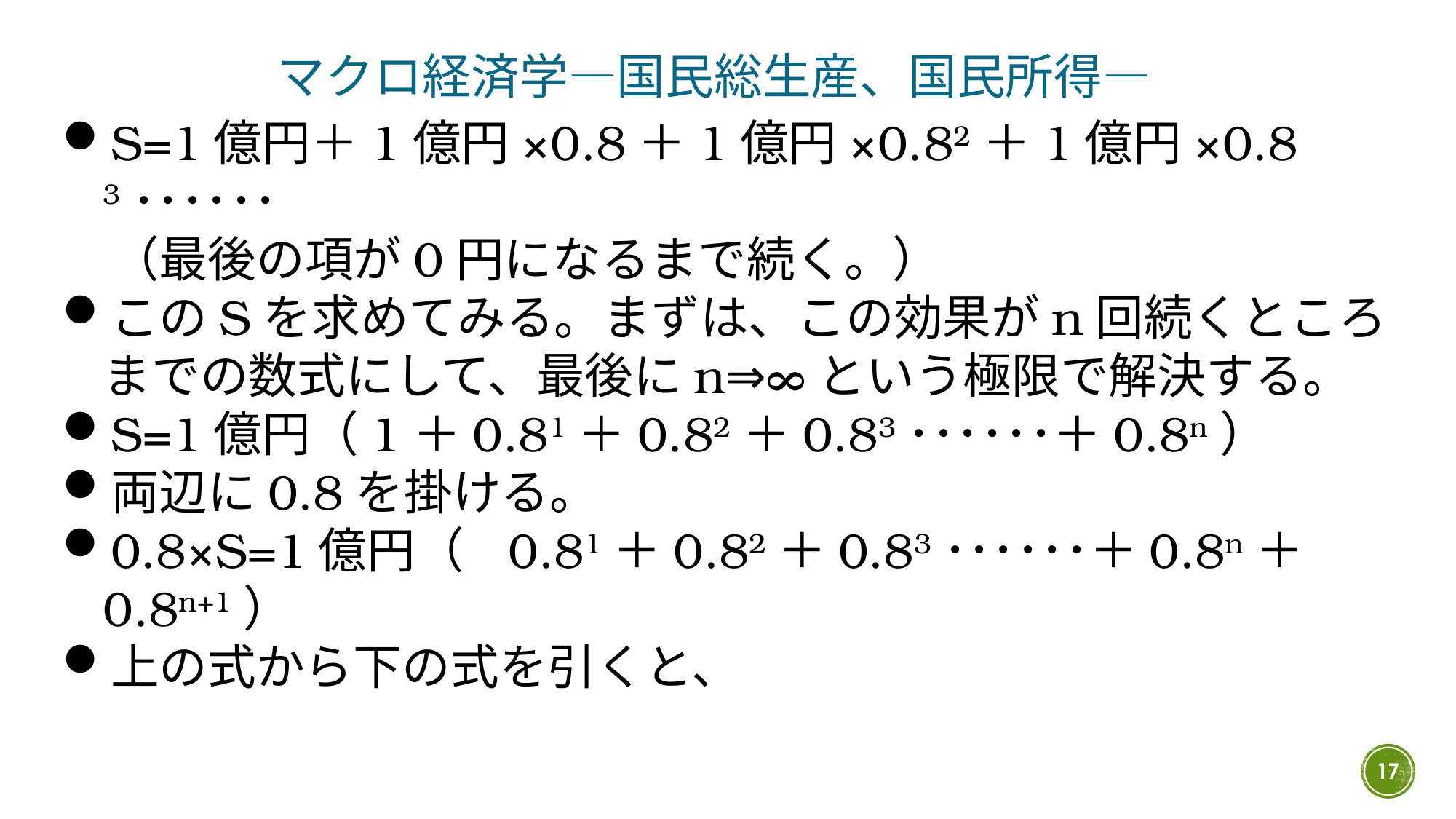

マクロ経済学―国民総生産、国民所得―
S=1億円＋1億円×0.8＋1億円×0.82＋1億円×0.83･･････
　（最後の項が0円になるまで続く。）
このSを求めてみる。まずは、この効果がn回続くところまでの数式にして、最後にn⇒∞という極限で解決する。
S=1億円（1＋0.81＋0.82＋0.83･･････＋0.8n）
両辺に0.8を掛ける。
0.8×S=1億円（   0.81＋0.82＋0.83･･････＋0.8n＋0.8n+1）
上の式から下の式を引くと、
17